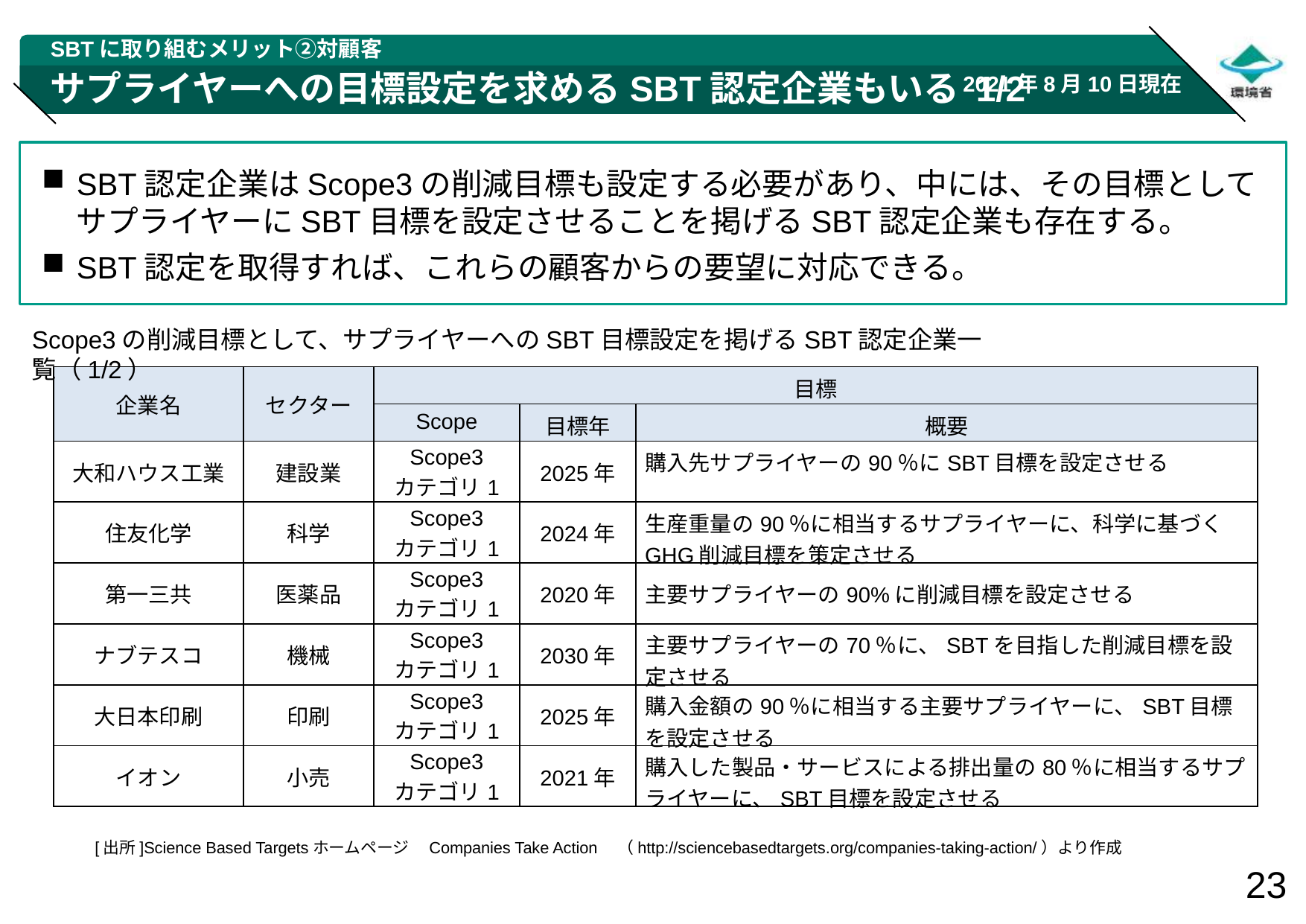

SBTに取り組むメリット②対顧客
2021年8月10日現在
# サプライヤーへの目標設定を求めるSBT認定企業もいる 1/2
SBT認定企業はScope3の削減目標も設定する必要があり、中には、その目標としてサプライヤーにSBT目標を設定させることを掲げるSBT認定企業も存在する。
SBT認定を取得すれば、これらの顧客からの要望に対応できる。
Scope3の削減目標として、サプライヤーへのSBT目標設定を掲げるSBT認定企業一覧（1/2）
| 企業名 | セクター | 目標 |  |  |
| --- | --- | --- | --- | --- |
|  |  | Scope | 目標年 | 概要 |
| 大和ハウス工業 | 建設業 | Scope3 カテゴリ1 | 2025年 | 購入先サプライヤーの90％にSBT目標を設定させる |
| 住友化学 | 科学 | Scope3 カテゴリ1 | 2024年 | 生産重量の90％に相当するサプライヤーに、科学に基づくGHG削減目標を策定させる |
| 第一三共 | 医薬品 | Scope3 カテゴリ1 | 2020年 | 主要サプライヤーの90%に削減目標を設定させる |
| ナブテスコ | 機械 | Scope3 カテゴリ1 | 2030年 | 主要サプライヤーの70％に、SBTを目指した削減目標を設定させる |
| 大日本印刷 | 印刷 | Scope3 カテゴリ1 | 2025年 | 購入金額の90％に相当する主要サプライヤーに、SBT目標を設定させる |
| イオン | 小売 | Scope3 カテゴリ1 | 2021年 | 購入した製品・サービスによる排出量の80％に相当するサプライヤーに、SBT目標を設定させる |
[出所]Science Based Targetsホームページ　Companies Take Action　（http://sciencebasedtargets.org/companies-taking-action/）より作成